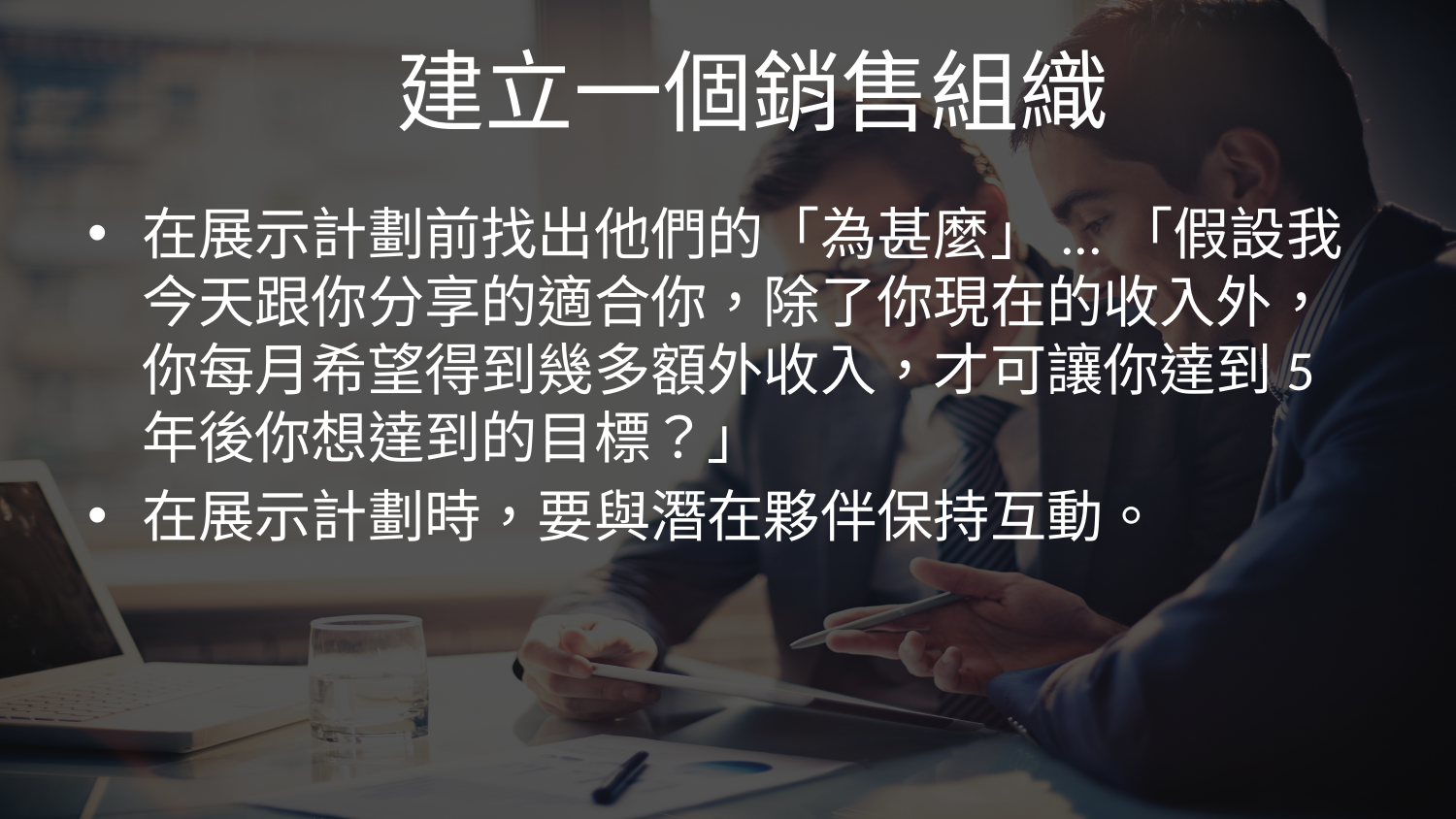

建立一個銷售組織
在展示計劃前找出他們的「為甚麼」...「假設我今天跟你分享的適合你，除了你現在的收入外，你每月希望得到幾多額外收入，才可讓你達到5年後你想達到的目標？」
在展示計劃時，要與潛在夥伴保持互動。